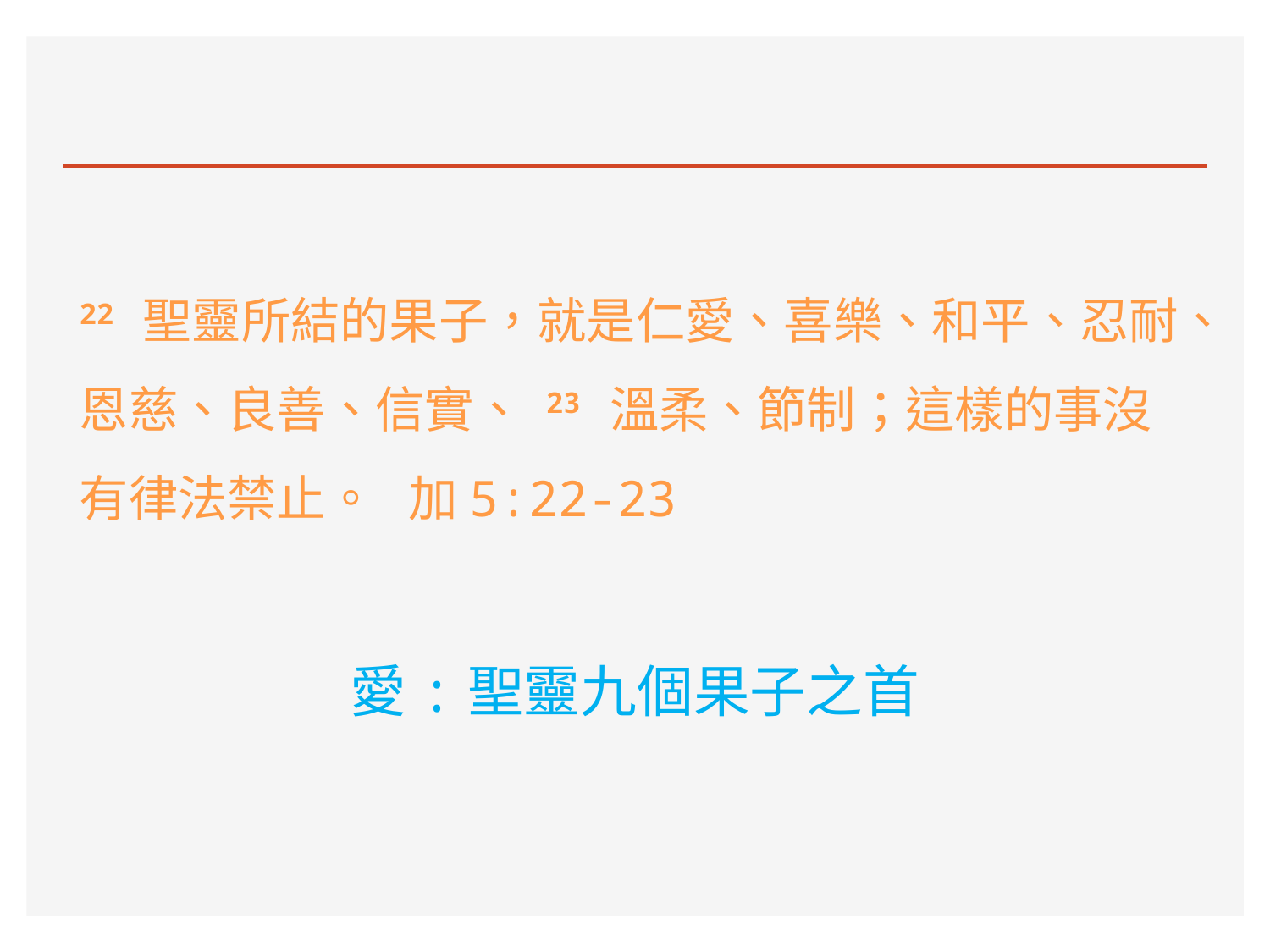

22 聖靈所結的果子，就是仁愛、喜樂、和平、忍耐、恩慈、良善、信實、 23 溫柔、節制；這樣的事沒有律法禁止。   加5:22-23
愛:聖靈九個果子之首